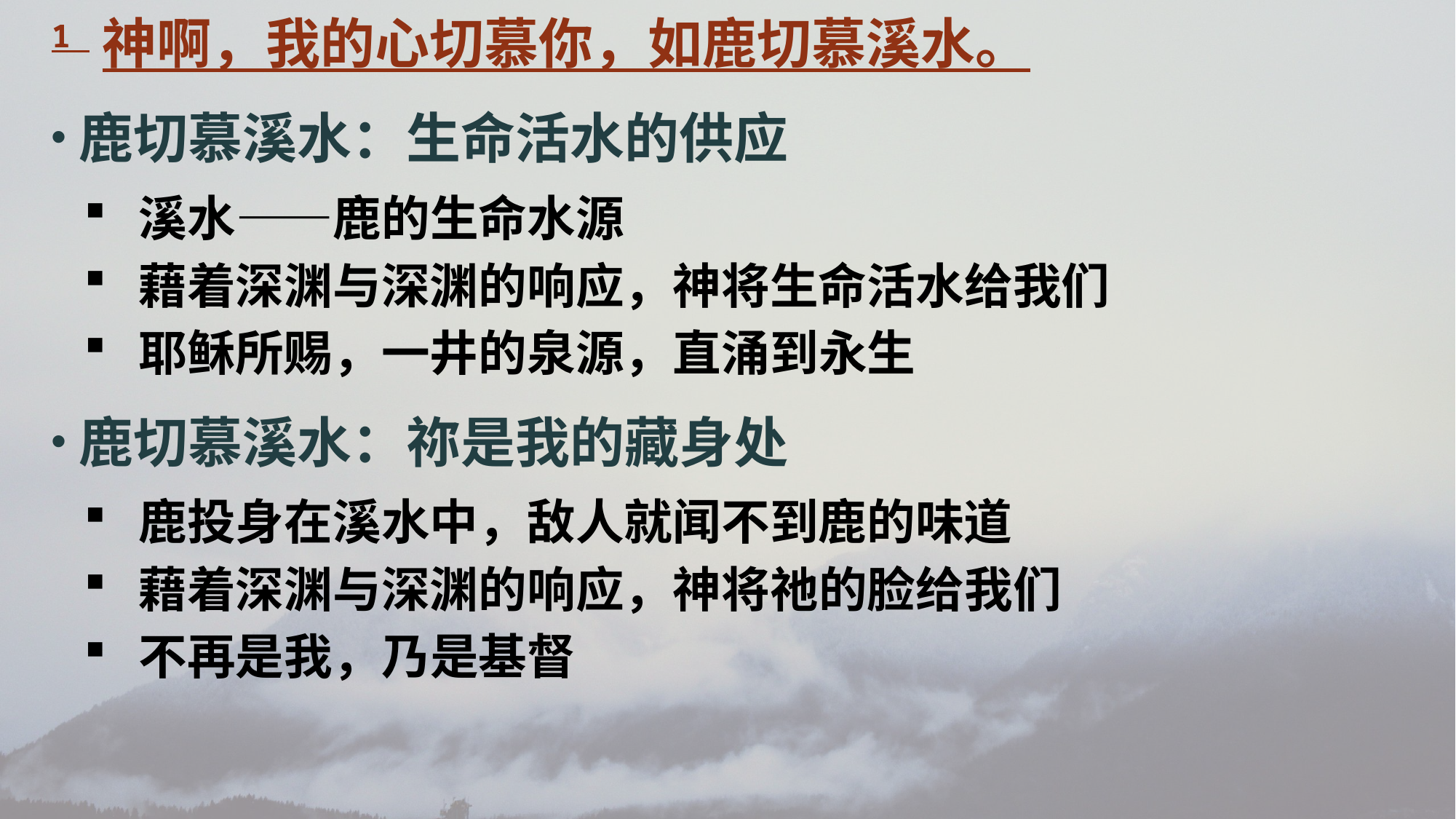

1 神啊，我的心切慕你，如鹿切慕溪水。
鹿切慕溪水：生命活水的供应
溪水——鹿的生命水源
藉着深渊与深渊的响应，神将生命活水给我们
耶稣所赐，一井的泉源，直涌到永生
鹿切慕溪水：祢是我的藏身处
鹿投身在溪水中，敌人就闻不到鹿的味道
藉着深渊与深渊的响应，神将祂的脸给我们
不再是我，乃是基督